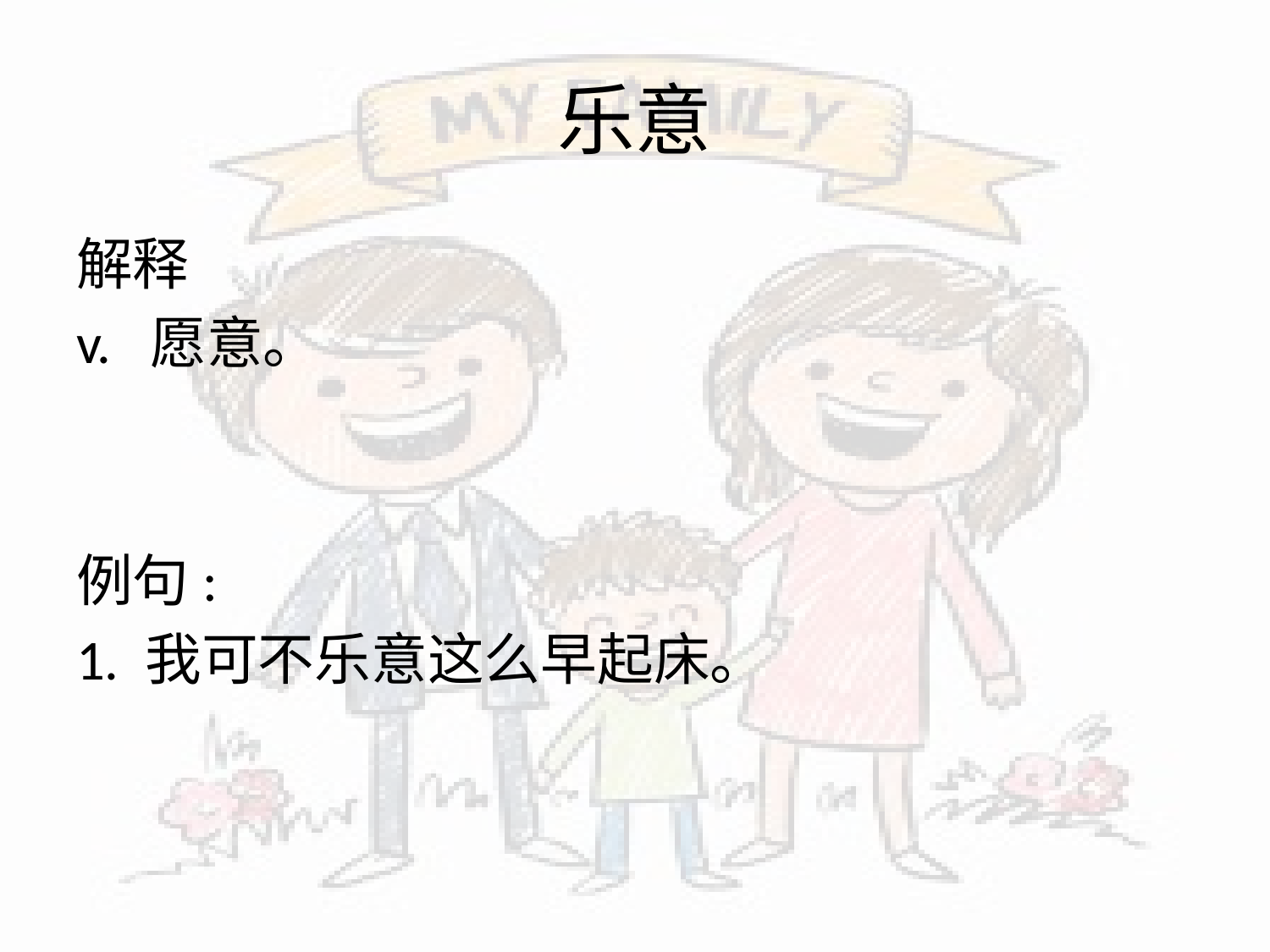

# 乐意
解释
v.  愿意。

例句:
1. 我可不乐意这么早起床。